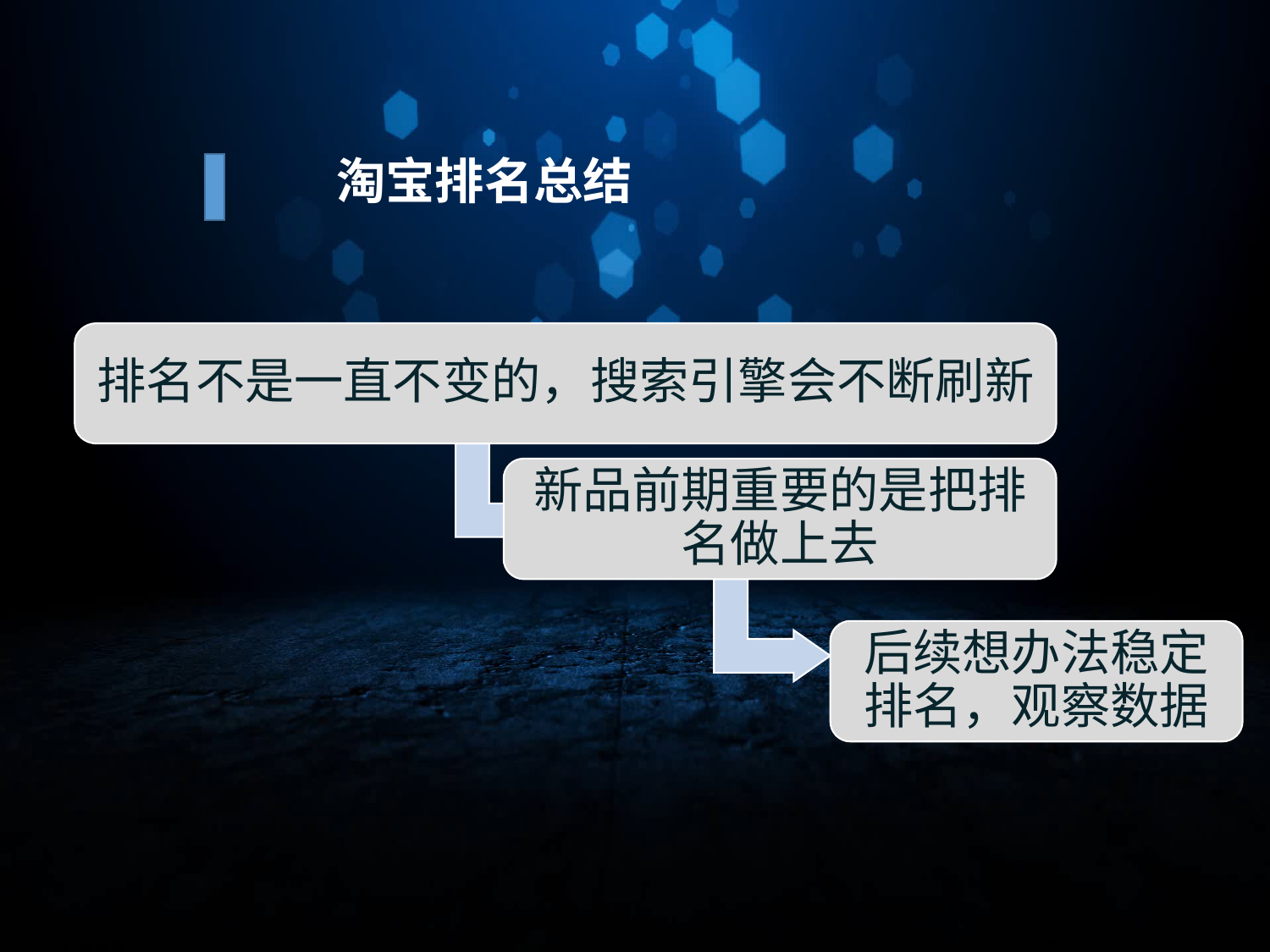

淘宝排名总结

排名不是一直不变的，搜索引擎会不断刷新

新品前期重要的是把排名做上去

后续想办法稳定排名，观察数据